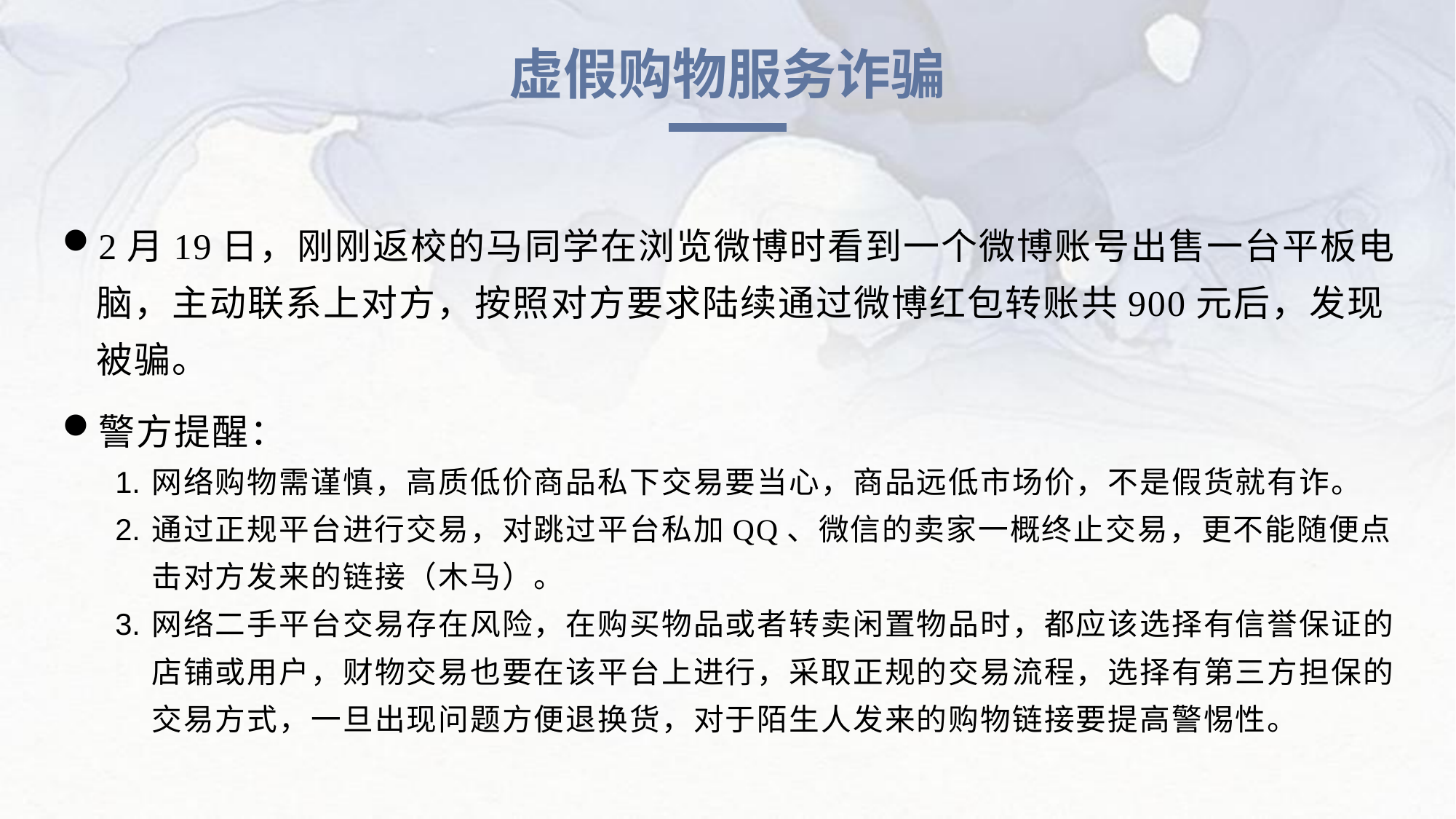

虚假购物服务诈骗
2月19日，刚刚返校的马同学在浏览微博时看到一个微博账号出售一台平板电脑，主动联系上对方，按照对方要求陆续通过微博红包转账共900元后，发现被骗。
警方提醒：
网络购物需谨慎，高质低价商品私下交易要当心，商品远低市场价，不是假货就有诈。
通过正规平台进行交易，对跳过平台私加QQ、微信的卖家一概终止交易，更不能随便点击对方发来的链接（木马）。
网络二手平台交易存在风险，在购买物品或者转卖闲置物品时，都应该选择有信誉保证的店铺或用户，财物交易也要在该平台上进行，采取正规的交易流程，选择有第三方担保的交易方式，一旦出现问题方便退换货，对于陌生人发来的购物链接要提高警惕性。